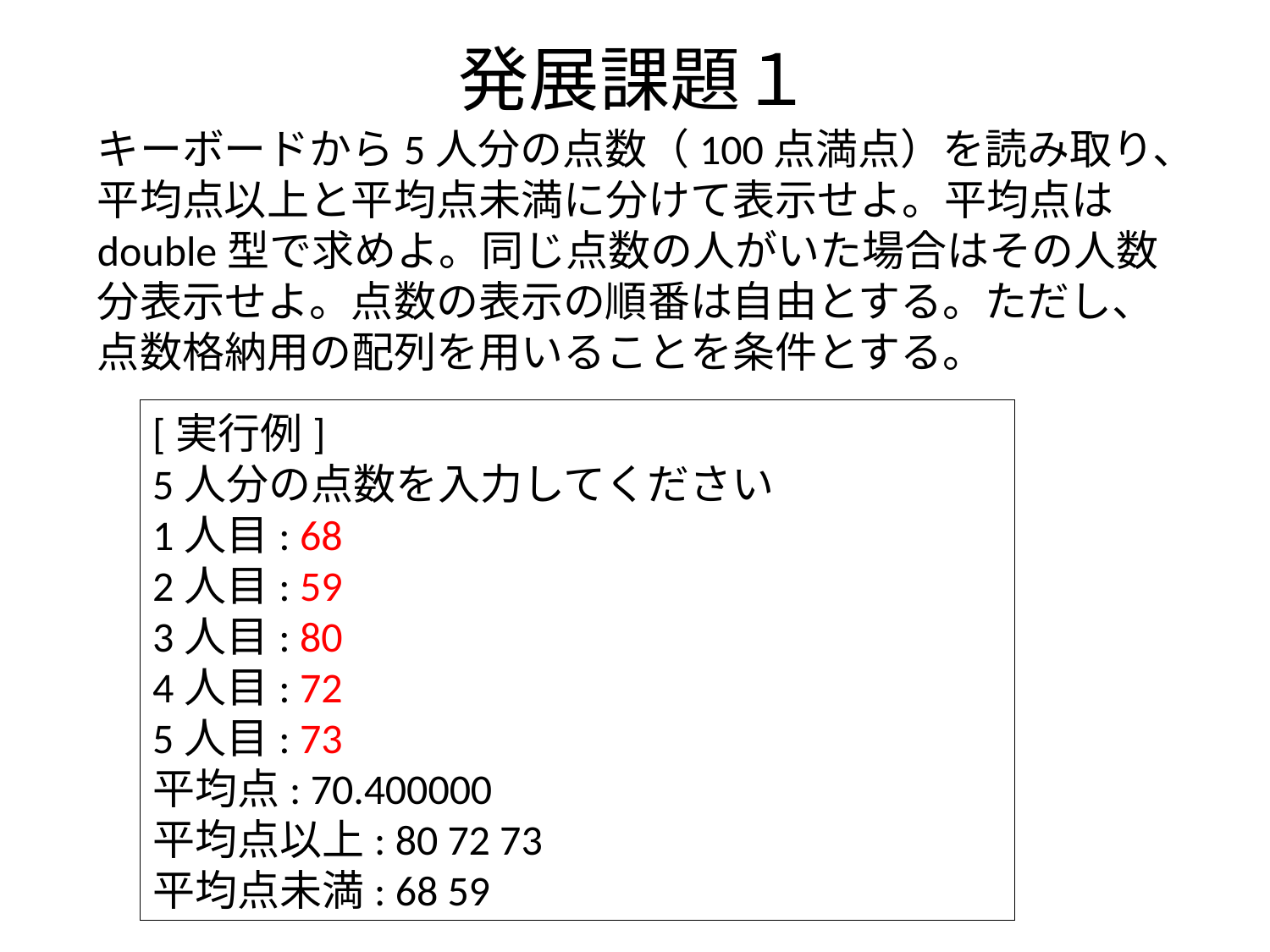

# 発展課題１
キーボードから5人分の点数（100点満点）を読み取り、平均点以上と平均点未満に分けて表示せよ。平均点はdouble型で求めよ。同じ点数の人がいた場合はその人数分表示せよ。点数の表示の順番は自由とする。ただし、点数格納用の配列を用いることを条件とする。
[実行例]
5人分の点数を入力してください
1人目: 68
2人目: 59
3人目: 80
4人目: 72
5人目: 73
平均点: 70.400000
平均点以上: 80 72 73
平均点未満: 68 59